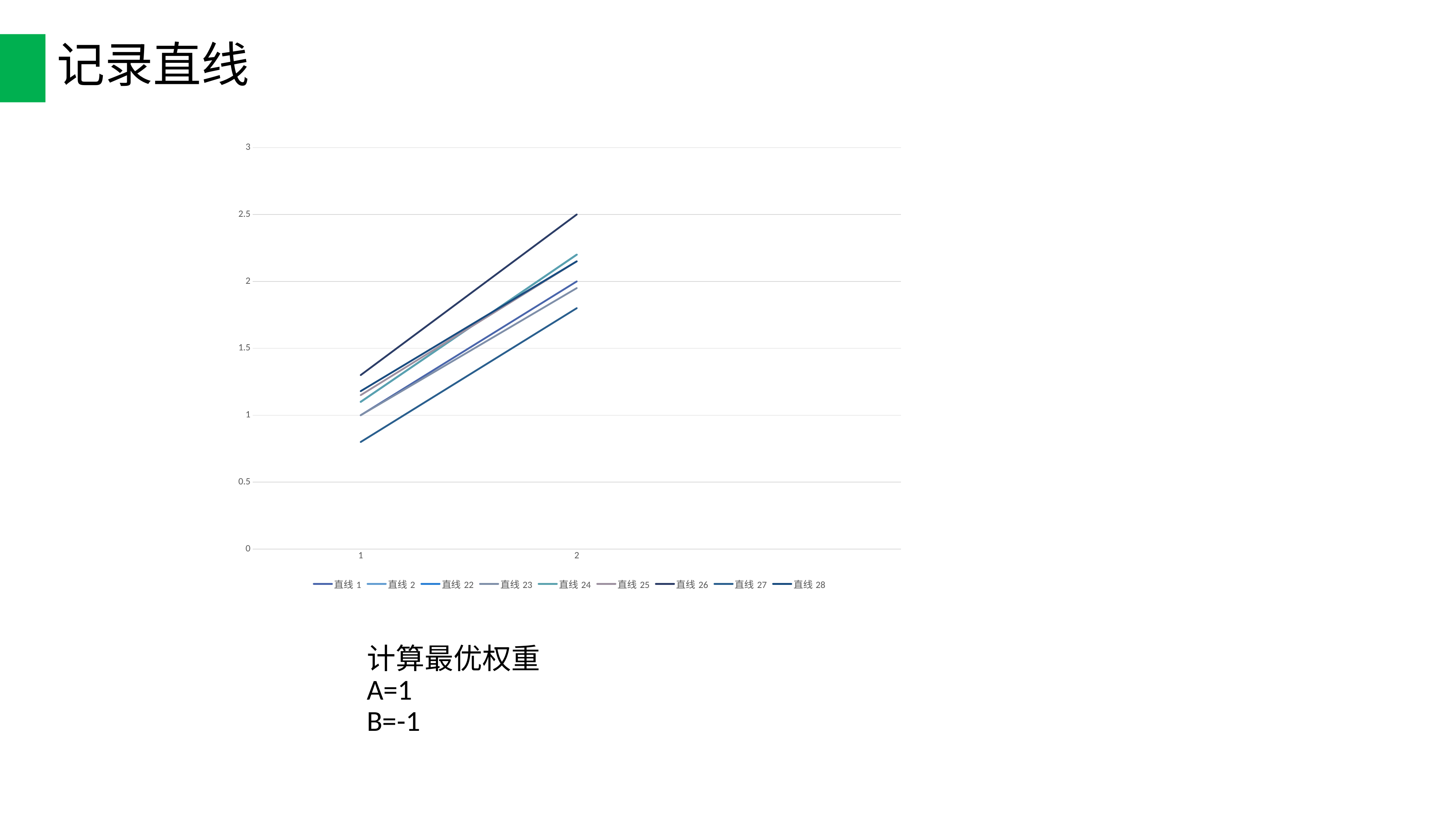

# 记录直线

### Chart

| Category | 直线1 | 直线2 | 直线22 | 直线23 | 直线24 | 直线25 | 直线26 | 直线27 | 直线28 |
|---|---|---|---|---|---|---|---|---|---|
| 1 | 1.0 | 1.1 | 1.1 | 1.0 | 1.1 | 1.15 | 1.3 | 0.8 | 1.18 |
| 2 | 2.0 | 2.2 | 2.2 | 1.95 | 2.2 | 2.15 | 2.5 | 1.8 | 2.15 |
|  | None | None | None | None | None | None | None | None | None |
计算最优权重
A=1
B=-1